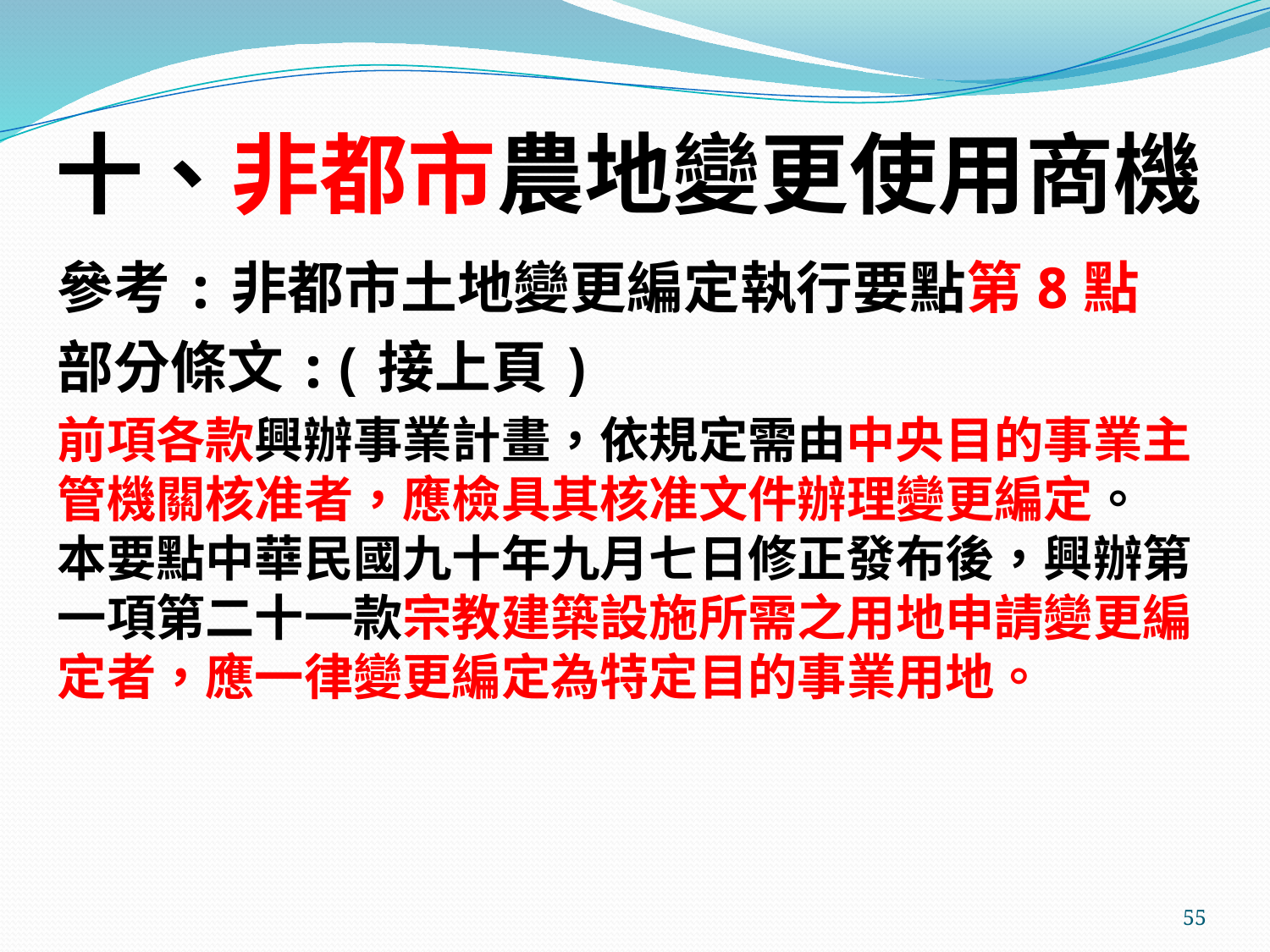

# 十、非都市農地變更使用商機
參考:非都市土地變更編定執行要點第8點
部分條文:(接上頁)
前項各款興辦事業計畫，依規定需由中央目的事業主管機關核准者，應檢具其核准文件辦理變更編定。
本要點中華民國九十年九月七日修正發布後，興辦第一項第二十一款宗教建築設施所需之用地申請變更編定者，應一律變更編定為特定目的事業用地。
55